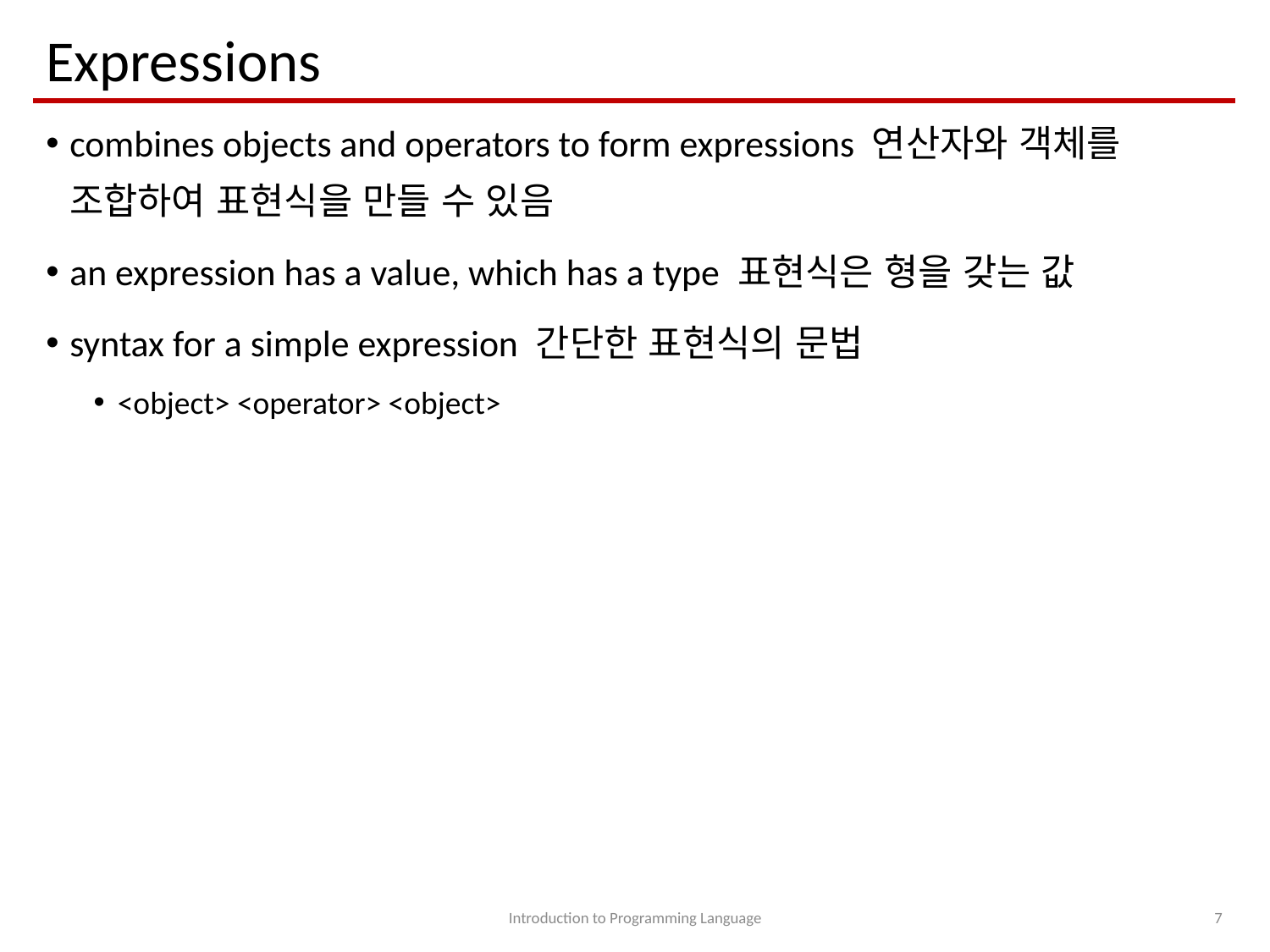

# Expressions
combines objects and operators to form expressions 연산자와 객체를 조합하여 표현식을 만들 수 있음
an expression has a value, which has a type 표현식은 형을 갖는 값
syntax for a simple expression 간단한 표현식의 문법
<object> <operator> <object>
Introduction to Programming Language
7